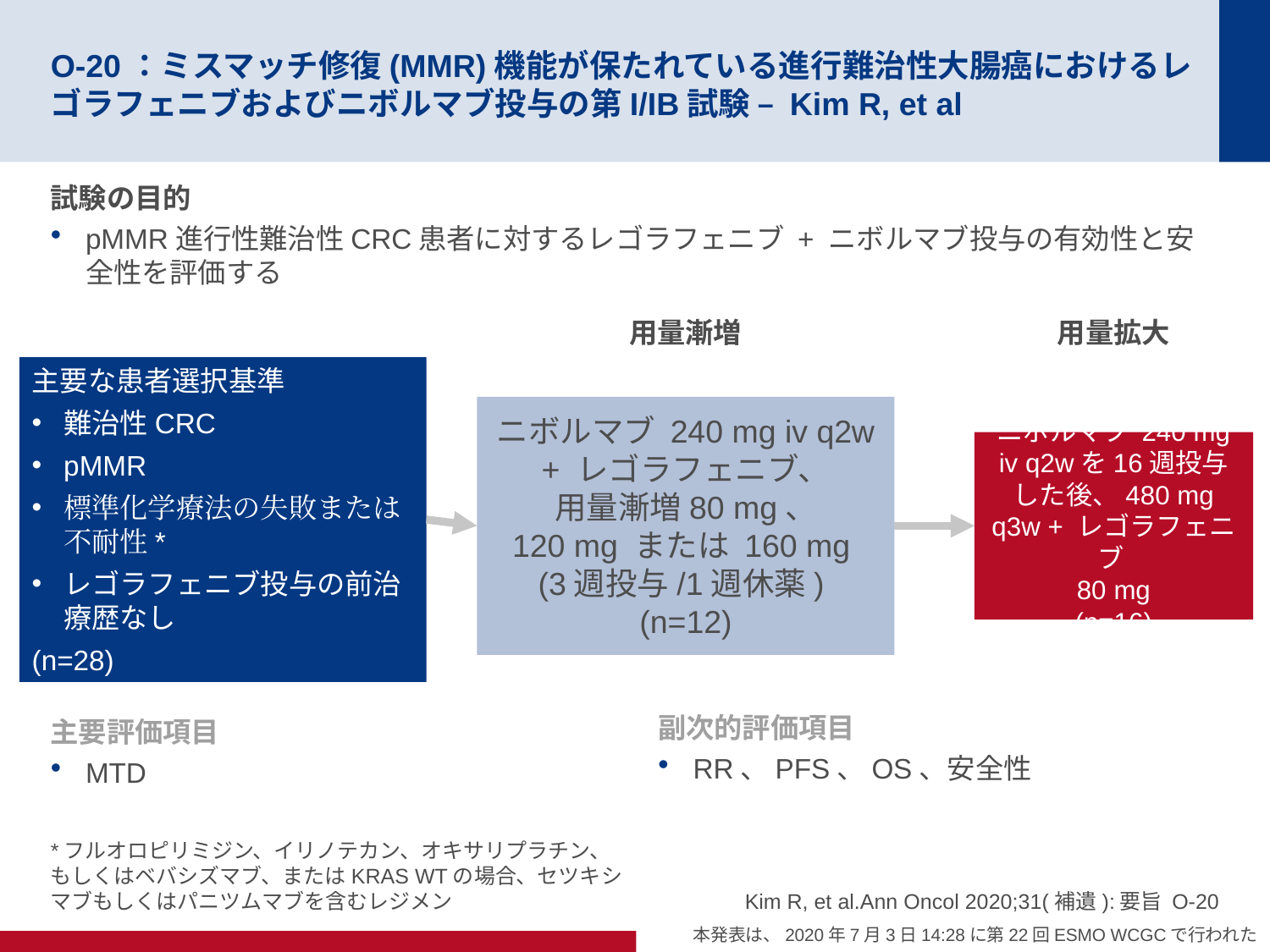

# O-20：ミスマッチ修復(MMR)機能が保たれている進行難治性大腸癌におけるレゴラフェニブおよびニボルマブ投与の第I/IB試験 – Kim R, et al
試験の目的
pMMR進行性難治性CRC患者に対するレゴラフェニブ + ニボルマブ投与の有効性と安全性を評価する
用量漸増
用量拡大
主要な患者選択基準
難治性CRC
pMMR
標準化学療法の失敗または不耐性*
レゴラフェニブ投与の前治療歴なし
(n=28)
ニボルマブ 240 mg iv q2w + レゴラフェニブ、
用量漸増80 mg、
120 mg または 160 mg
(3週投与/1週休薬)
(n=12)
ニボルマブ 240 mg iv q2wを16週投与した後、480 mg q3w + レゴラフェニブ
80 mg
(n=16)
副次的評価項目
RR、PFS、OS、安全性
主要評価項目
MTD

*フルオロピリミジン、イリノテカン、オキサリプラチン、もしくはベバシズマブ、またはKRAS WTの場合、セツキシマブもしくはパニツムマブを含むレジメン
Kim R, et al.Ann Oncol 2020;31(補遺):要旨 O-20
本発表は、2020年7月3日14:28に第22回ESMO WCGCで行われた